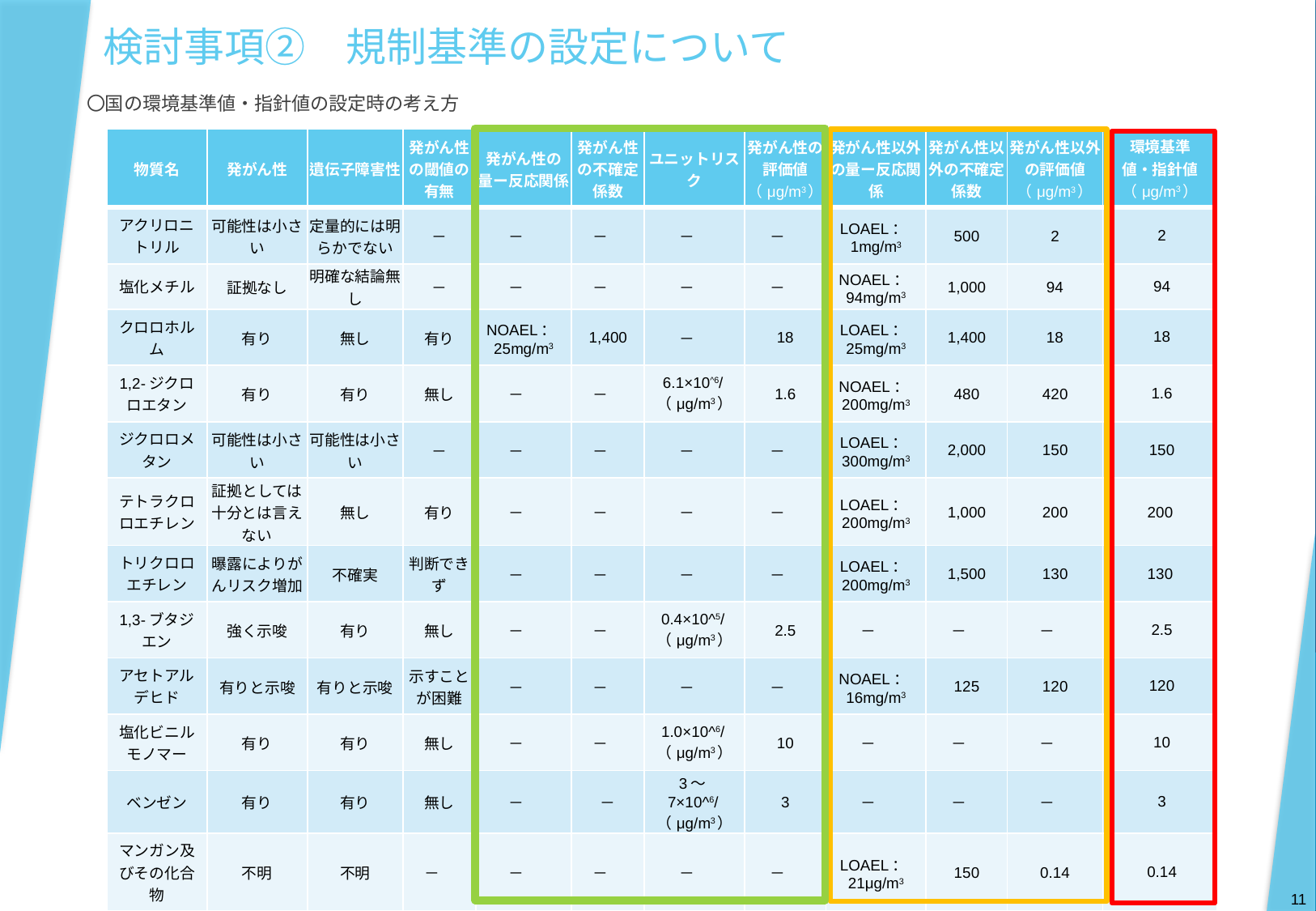

検討事項②　規制基準の設定について

〇国の環境基準値・指針値の設定時の考え方

| 物質名 | 発がん性 | 遺伝子障害性 | 発がん性の閾値の有無 | 発がん性の量ー反応関係 | 発がん性の不確定係数 | ユニットリスク | 発がん性の評価値 （μg/m3） | 発がん性以外の量ー反応関係 | 発がん性以外の不確定係数 | 発がん性以外の評価値 （μg/m3） | 環境基準値・指針値 （μg/m3） |
| --- | --- | --- | --- | --- | --- | --- | --- | --- | --- | --- | --- |
| アクリロニトリル | 可能性は小さい | 定量的には明らかでない | － | － | － | － | － | LOAEL：1mg/m3 | 500 | 2 | 2 |
| 塩化メチル | 証拠なし | 明確な結論無し | － | － | － | － | － | NOAEL：94mg/m3 | 1,000 | 94 | 94 |
| クロロホルム | 有り | 無し | 有り | NOAEL：25mg/m3 | 1,400 | － | 18 | LOAEL：25mg/m3 | 1,400 | 18 | 18 |
| 1,2-ジクロロエタン | 有り | 有り | 無し | － | － | 6.1×10^6/（μg/m3） | 1.6 | NOAEL：200mg/m3 | 480 | 420 | 1.6 |
| ジクロロメタン | 可能性は小さい | 可能性は小さい | － | － | － | － | － | LOAEL：300mg/m3 | 2,000 | 150 | 150 |
| テトラクロロエチレン | 証拠としては十分とは言えない | 無し | 有り | － | － | － | － | LOAEL：200mg/m3 | 1,000 | 200 | 200 |
| トリクロロエチレン | 曝露によりがんリスク増加 | 不確実 | 判断できず | － | － | － | － | LOAEL：200mg/m3 | 1,500 | 130 | 130 |
| 1,3-ブタジエン | 強く示唆 | 有り | 無し | － | － | 0.4×10^5/（μg/m3） | 2.5 | － | － | － | 2.5 |
| アセトアルデヒド | 有りと示唆 | 有りと示唆 | 示すことが困難 | － | － | － | － | NOAEL：16mg/m3 | 125 | 120 | 120 |
| 塩化ビニルモノマー | 有り | 有り | 無し | － | － | 1.0×10^6/（μg/m3） | 10 | － | － | － | 10 |
| ベンゼン | 有り | 有り | 無し | － | － | 3～7×10^6/（μg/m3） | 3 | － | － | － | 3 |
| マンガン及びその化合物 | 不明 | 不明 | － | － | － | － | － | LOAEL：21μg/m3 | 150 | 0.14 | 0.14 |
| ニッケル化合物 | 有り | 明確な結果なし | － | － | － | 3.8×10^4/（μg/m3） | 0.025 | － | － | － | 0.025 |
| ヒ素及びその化合物 | 有り | 有り | 無し | － | － | 1.7×10-3/（μg/m3） | 0.006 | － | － | － | 0.006 |
| 水銀及びその化合物 | 無し | 無し | － | － | － | － | － | LOAEL：20μg/m3 | 500 | 0.04 | 0.04 |

11